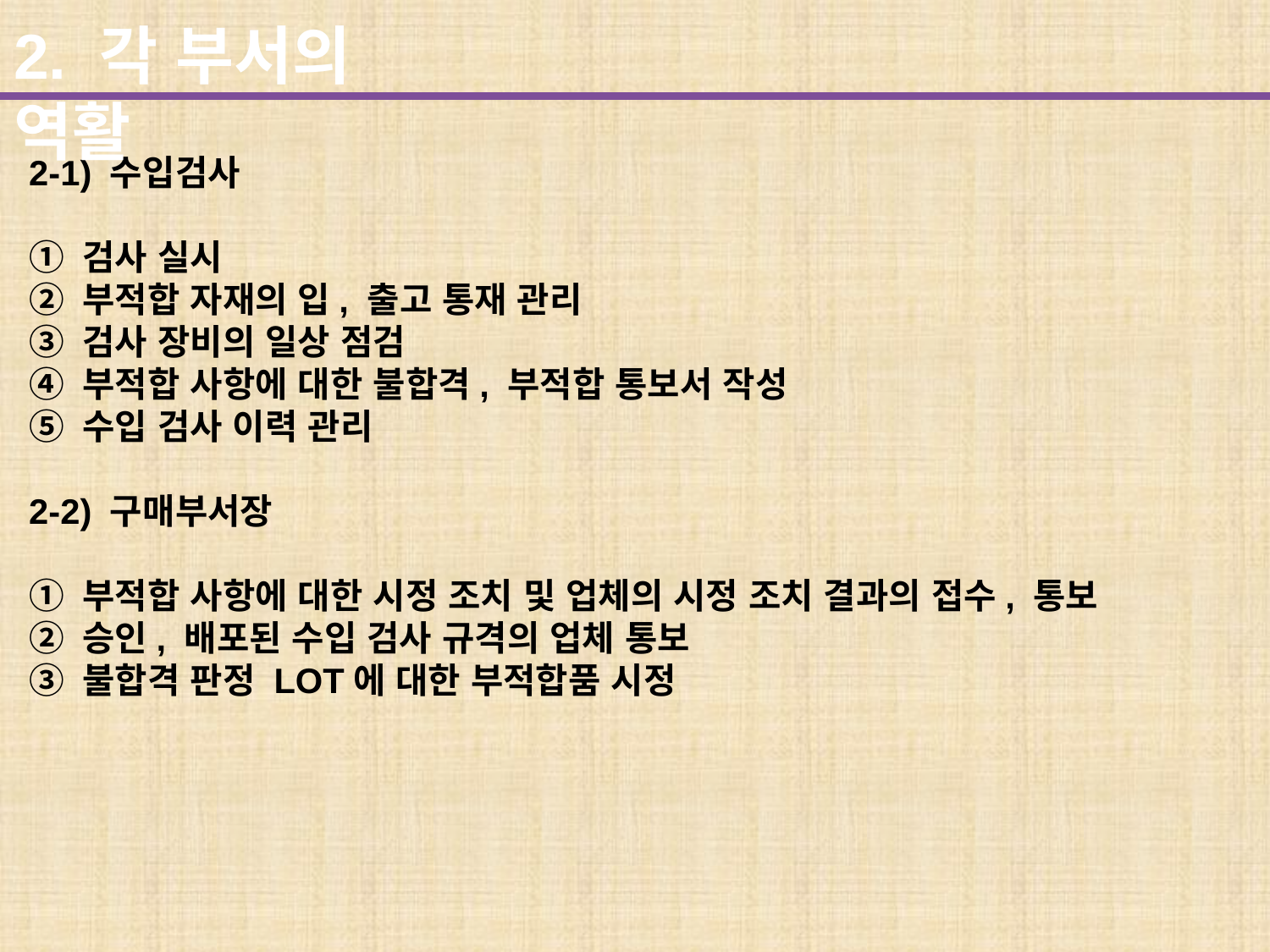

2. 각 부서의 역활
2-1) 수입검사

① 검사 실시
② 부적합 자재의 입, 출고 통재 관리
③ 검사 장비의 일상 점검
④ 부적합 사항에 대한 불합격, 부적합 통보서 작성
⑤ 수입 검사 이력 관리

2-2) 구매부서장

① 부적합 사항에 대한 시정 조치 및 업체의 시정 조치 결과의 접수, 통보
② 승인, 배포된 수입 검사 규격의 업체 통보
③ 불합격 판정 LOT에 대한 부적합품 시정